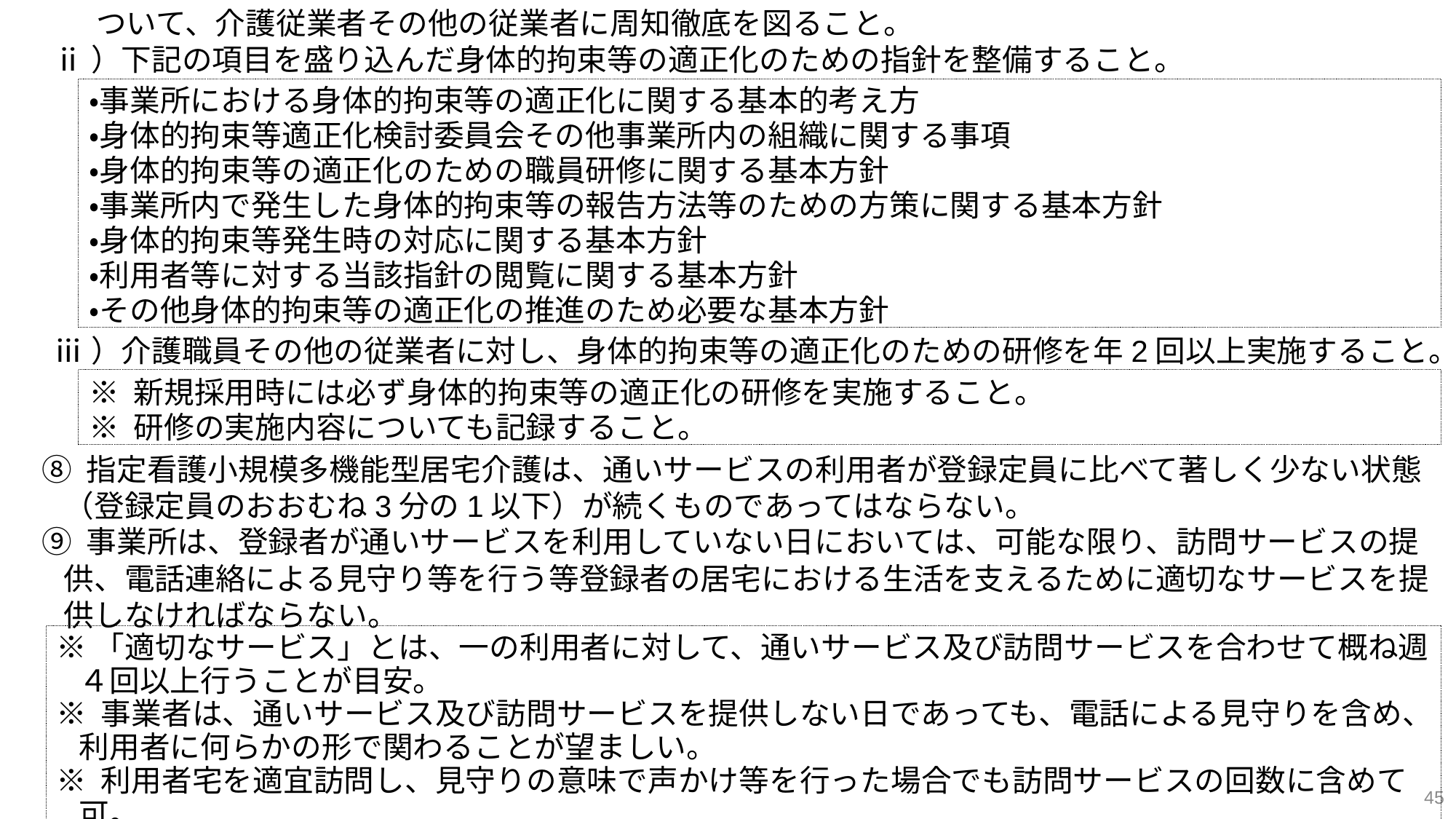

ついて、介護従業者その他の従業者に周知徹底を図ること。
ⅱ）下記の項目を盛り込んだ身体的拘束等の適正化のための指針を整備すること。

ⅲ）介護職員その他の従業者に対し、身体的拘束等の適正化のための研修を年2回以上実施すること。

⑧ 指定看護小規模多機能型居宅介護は、通いサービスの利用者が登録定員に比べて著しく少ない状態（登録定員のおおむね3分の1以下）が続くものであってはならない。
⑨ 事業所は、登録者が通いサービスを利用していない日においては、可能な限り、訪問サービスの提供、電話連絡による見守り等を行う等登録者の居宅における生活を支えるために適切なサービスを提供しなければならない。

・事業所における身体的拘束等の適正化に関する基本的考え方
・身体的拘束等適正化検討委員会その他事業所内の組織に関する事項
・身体的拘束等の適正化のための職員研修に関する基本方針
・事業所内で発生した身体的拘束等の報告方法等のための方策に関する基本方針
・身体的拘束等発生時の対応に関する基本方針
・利用者等に対する当該指針の閲覧に関する基本方針
・その他身体的拘束等の適正化の推進のため必要な基本方針
※ 新規採用時には必ず身体的拘束等の適正化の研修を実施すること。
※ 研修の実施内容についても記録すること。
※「適切なサービス」とは、一の利用者に対して、通いサービス及び訪問サービスを合わせて概ね週４回以上行うことが目安。
※ 事業者は、通いサービス及び訪問サービスを提供しない日であっても、電話による見守りを含め、利用者に何らかの形で関わることが望ましい。
※ 利用者宅を適宜訪問し、見守りの意味で声かけ等を行った場合でも訪問サービスの回数に含めて可。
45